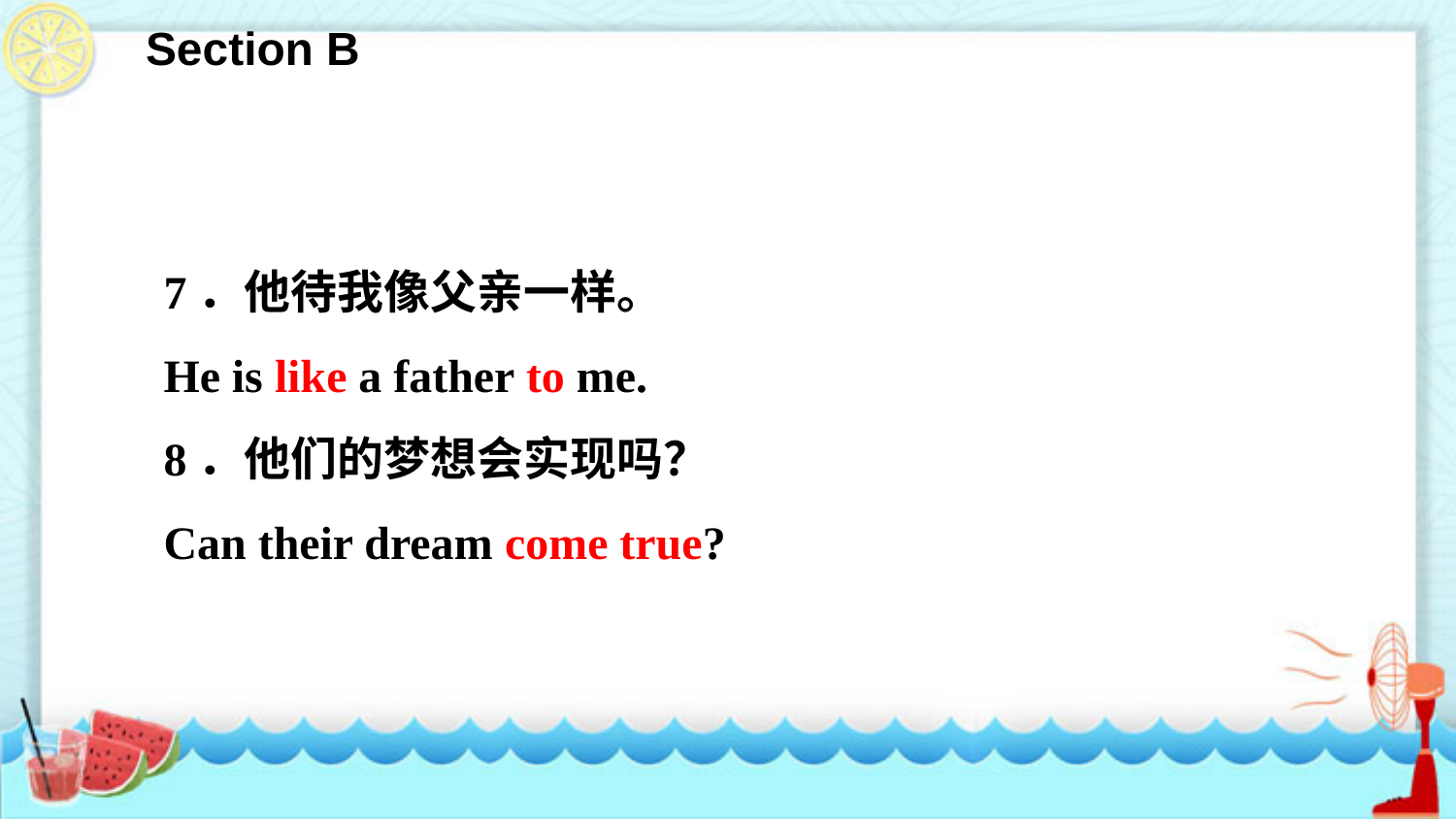

Section B
7．他待我像父亲一样。
He is like a father to me.
8．他们的梦想会实现吗？
Can their dream come true?